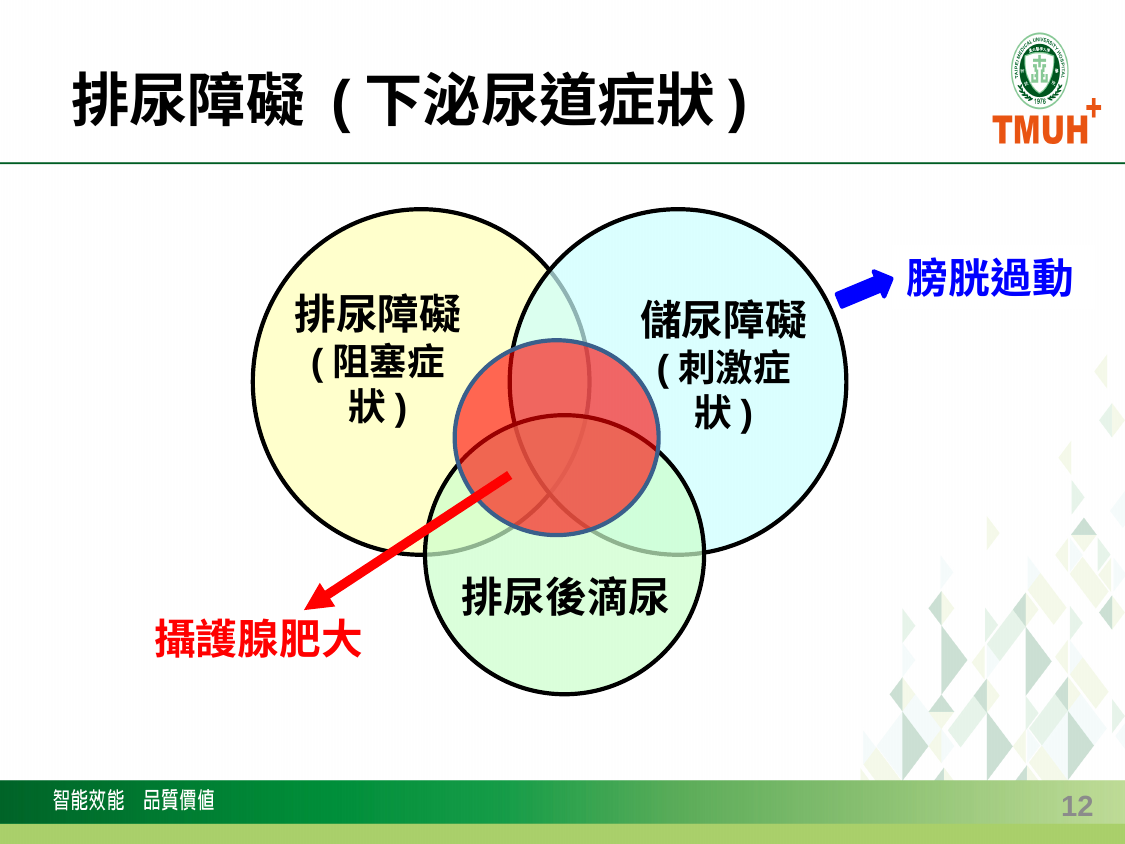

# 排尿障礙 (下泌尿道症狀)

膀胱過動

排尿障礙
(阻塞症狀)
儲尿障礙
(刺激症狀)

排尿後滴尿
攝護腺肥大
12